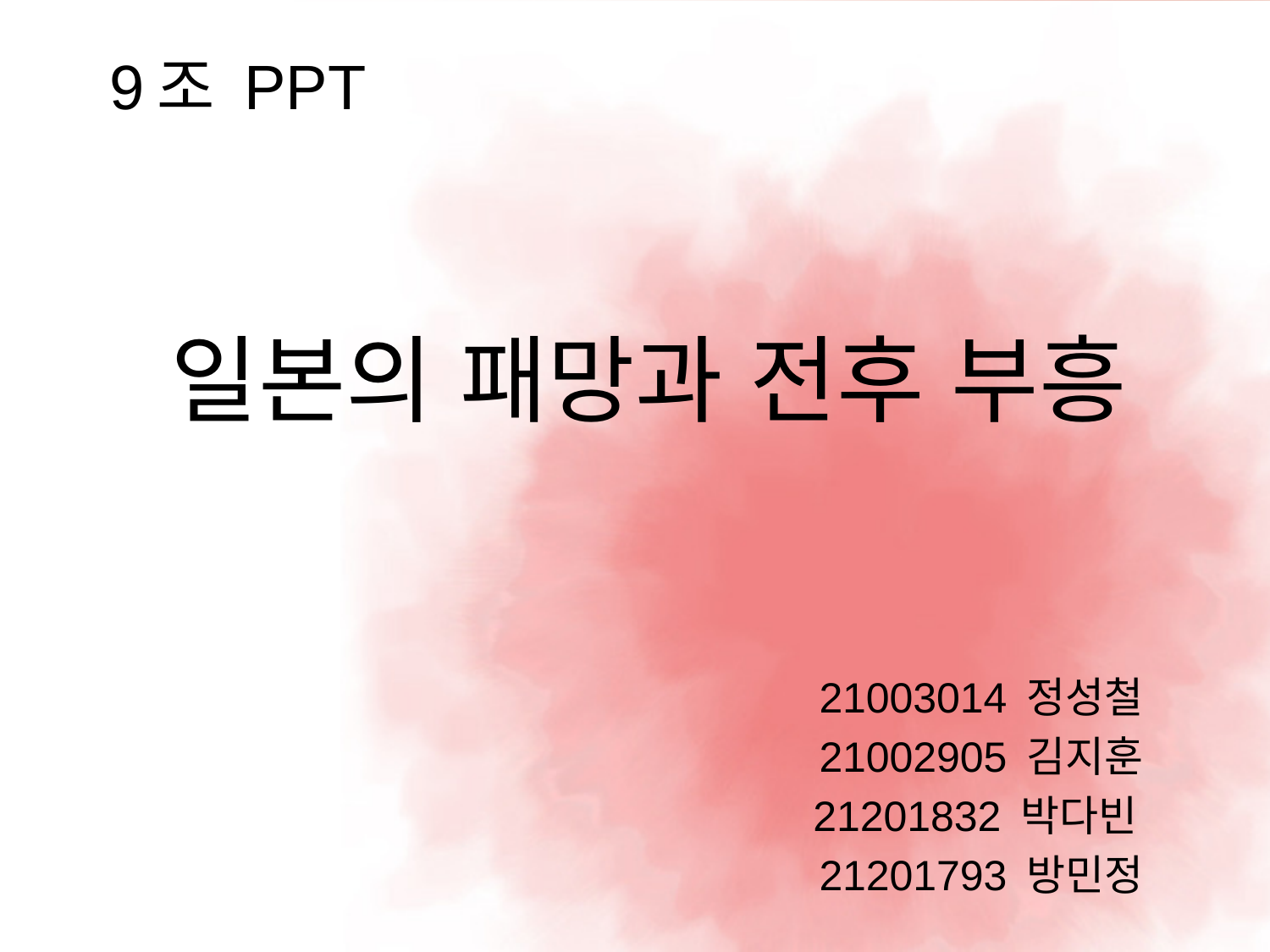

# 9조 PPT
일본의 패망과 전후 부흥
21003014 정성철
21002905 김지훈
21201832 박다빈
21201793 방민정